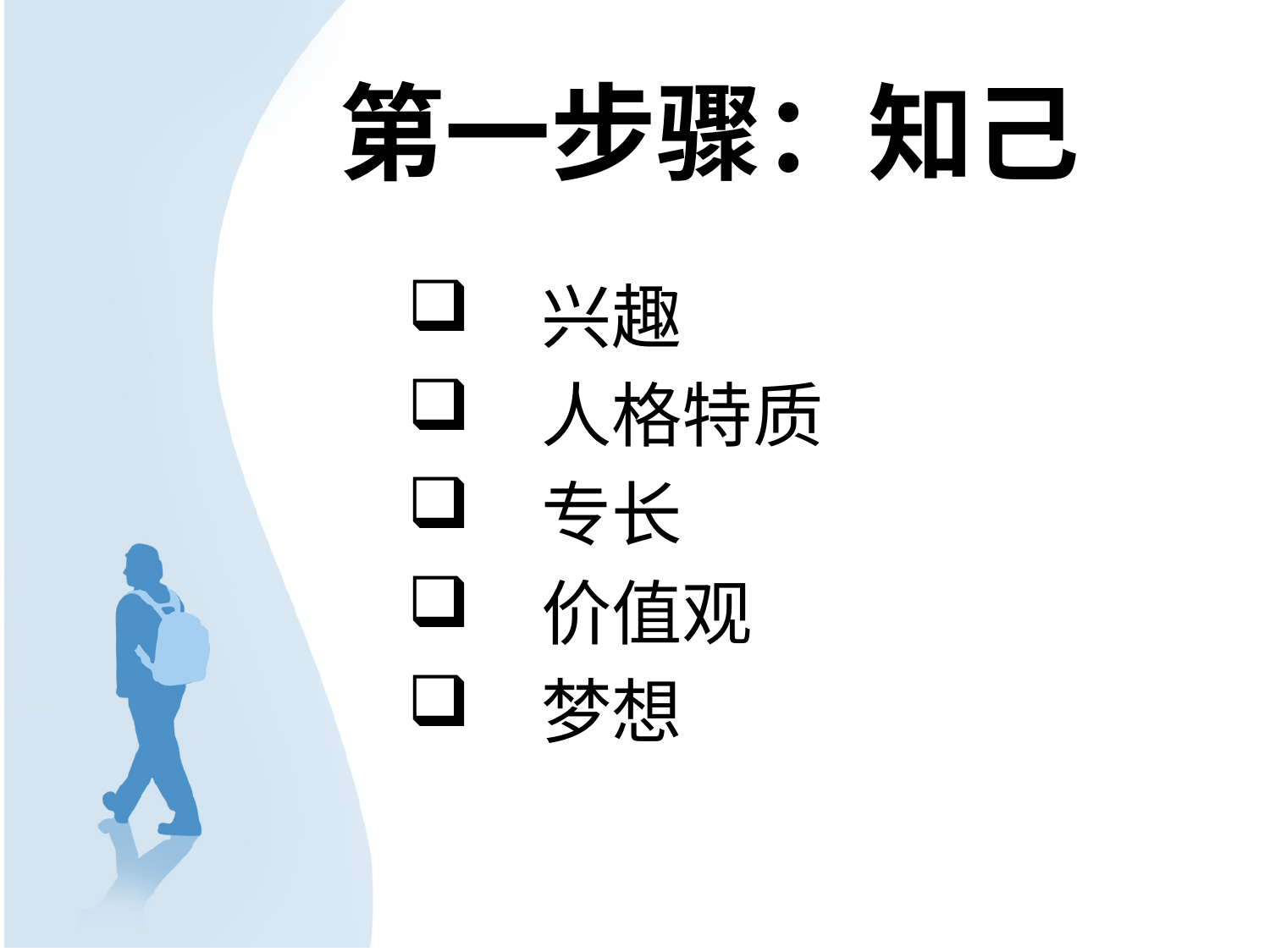

# 第一步骤：知己
　兴趣
　人格特质
　专长
　价值观
　梦想